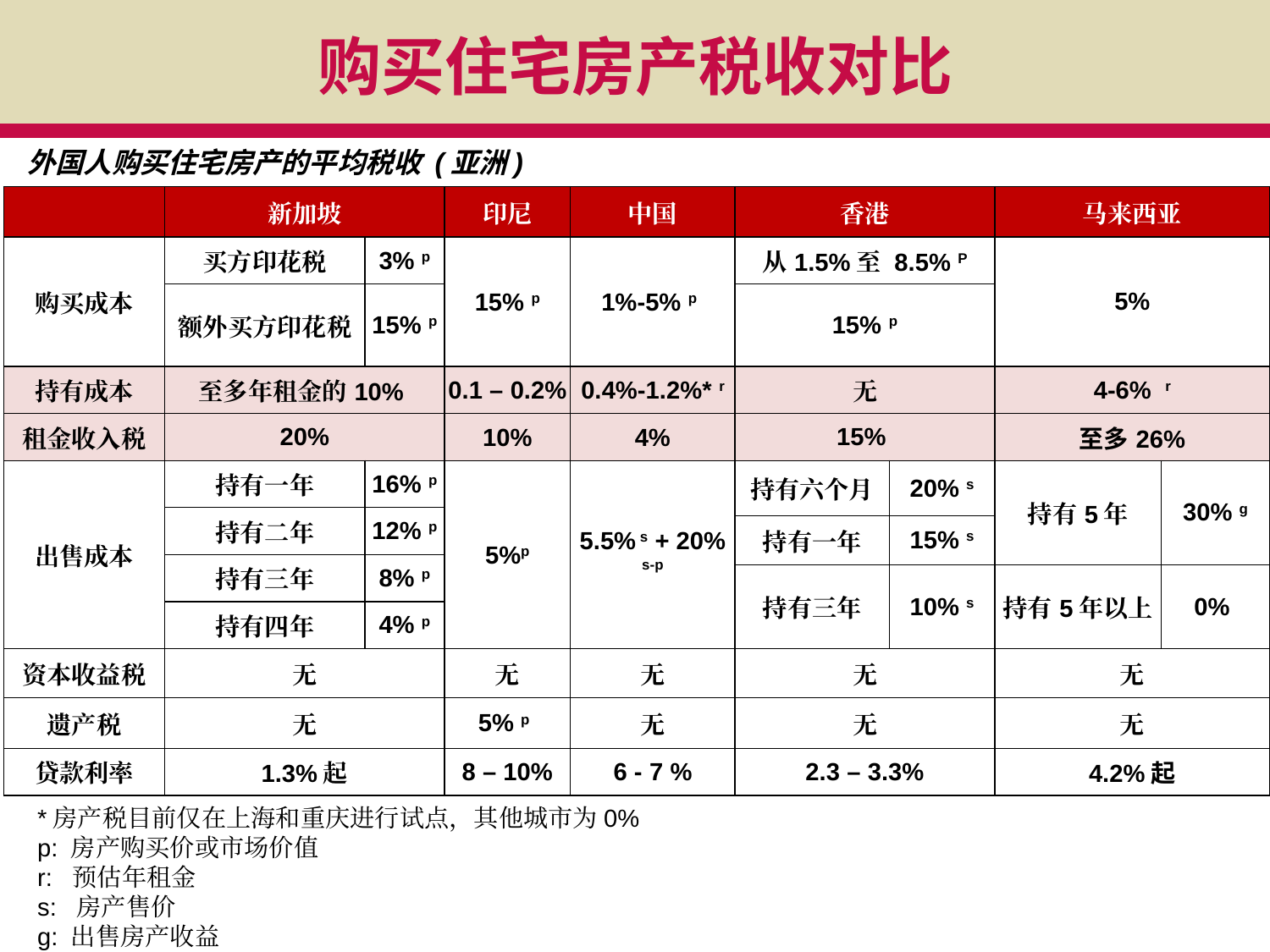

购买住宅房产税收对比

外国人购买住宅房产的平均税收 (亚洲)
|  | 新加坡 |  | 印尼 | 中国 | 香港 |  | 马来西亚 |  |
| --- | --- | --- | --- | --- | --- | --- | --- | --- |
| 购买成本 | 买方印花税 | 3% p | 15% p | 1%-5% p | 从1.5%至 8.5% P |  | 5% |  |
|  | 额外买方印花税 | 15% p |  |  | 15% p |  |  |  |
| 持有成本 | 至多年租金的10% |  | 0.1 – 0.2% | 0.4%-1.2%\* r | 无 |  | 4-6% r |  |
| 租金收入税 | 20% |  | 10% | 4% | 15% |  | 至多26% |  |
| 出售成本 | 持有一年 | 16% p | 5%p | 5.5% s + 20% s-p | 持有六个月 | 20% s | 持有5年 | 30% g |
|  | 持有二年 | 12% p |  |  |  |  |  |  |
|  |  |  |  |  | 持有一年 | 15% s |  |  |
|  | 持有三年 | 8% p |  |  |  |  |  |  |
|  |  |  |  |  | 持有三年 | 10% s | 持有5年以上 | 0% |
|  | 持有四年 | 4% p |  |  |  |  |  |  |
| 资本收益税 | 无 |  | 无 | 无 | 无 |  | 无 |  |
| 遗产税 | 无 |  | 5% p | 无 | 无 |  | 无 |  |
| 贷款利率 | 1.3%起 |  | 8 – 10% | 6 - 7 % | 2.3 – 3.3% |  | 4.2%起 |  |
*房产税目前仅在上海和重庆进行试点，其他城市为0%
p: 房产购买价或市场价值
r:  预估年租金
s:  房产售价
g: 出售房产收益